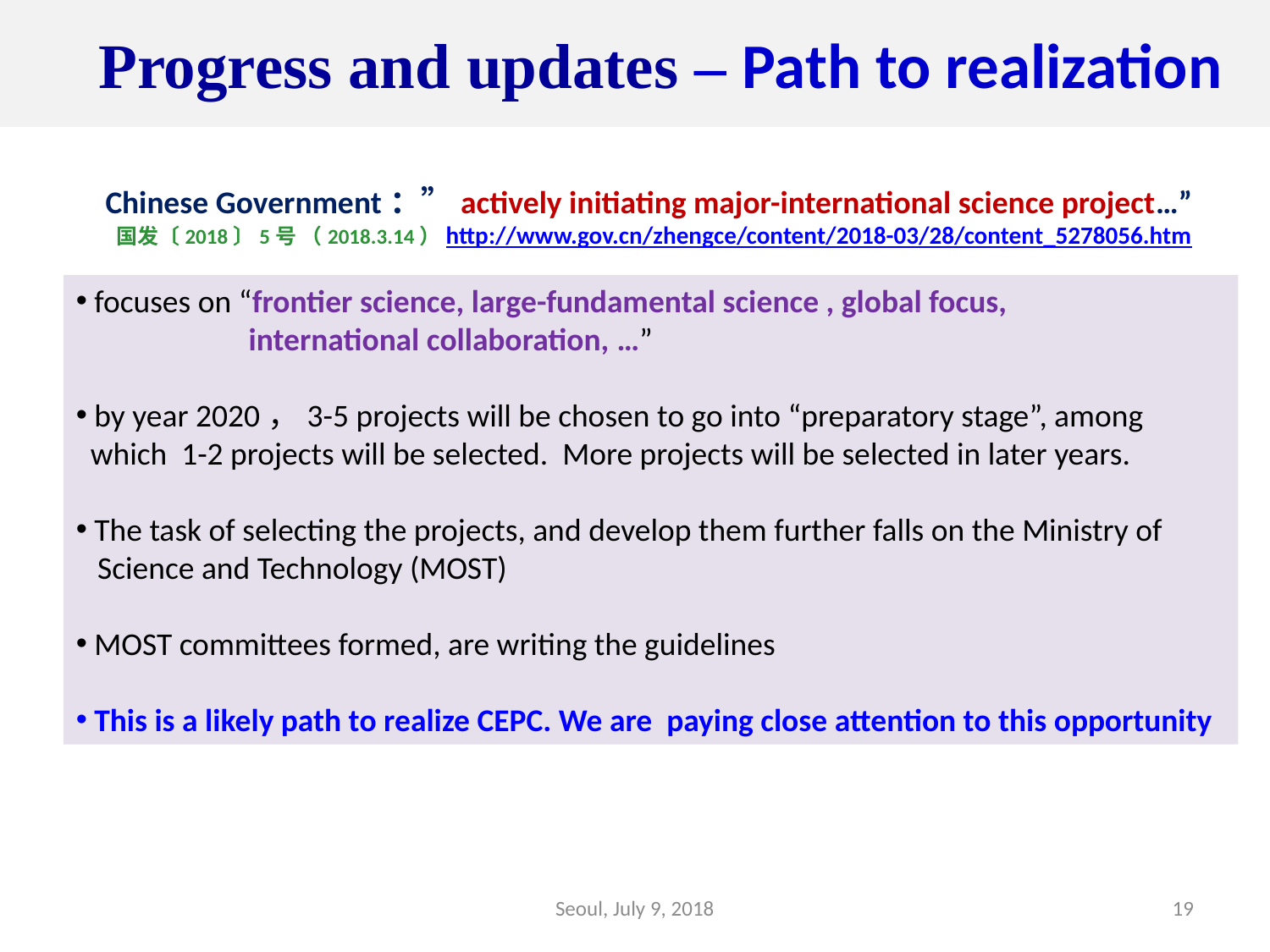

Progress and updates – Path to realization

          Chinese Government：”actively initiating major-international science project…”
                国发〔2018〕5号 （2018.3.14）http://www.gov.cn/zhengce/content/2018-03/28/content_5278056.htm

 focuses on “frontier science, large-fundamental science , global focus,
                        international collaboration, …”

 by year 2020，3-5 projects will be chosen to go into “preparatory stage”, among
  which  1-2 projects will be selected.  More projects will be selected in later years.

 The task of selecting the projects, and develop them further falls on the Ministry of
   Science and Technology (MOST)

 MOST committees formed, are writing the guidelines

 This is a likely path to realize CEPC. We are  paying close attention to this opportunity
Seoul, July 9, 2018
19